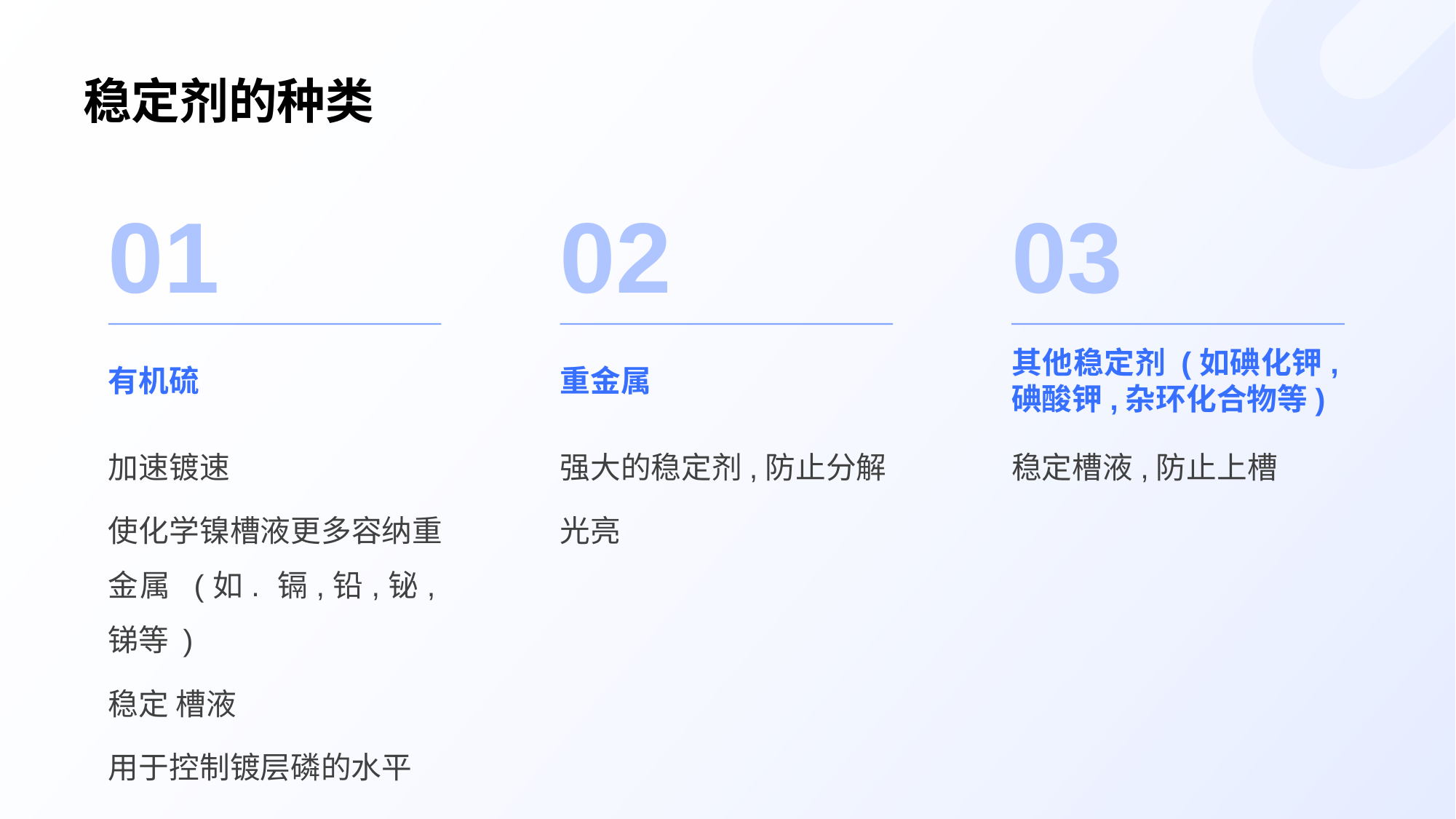

# 稳定剂的种类
01
02
03
有机硫
重金属
其他稳定剂 (如碘化钾,碘酸钾,杂环化合物等)
加速镀速
使化学镍槽液更多容纳重金属  (如. 镉,铅,铋,锑等 )
稳定 槽液
用于控制镀层磷的水平
强大的稳定剂,防止分解
光亮
稳定槽液,防止上槽